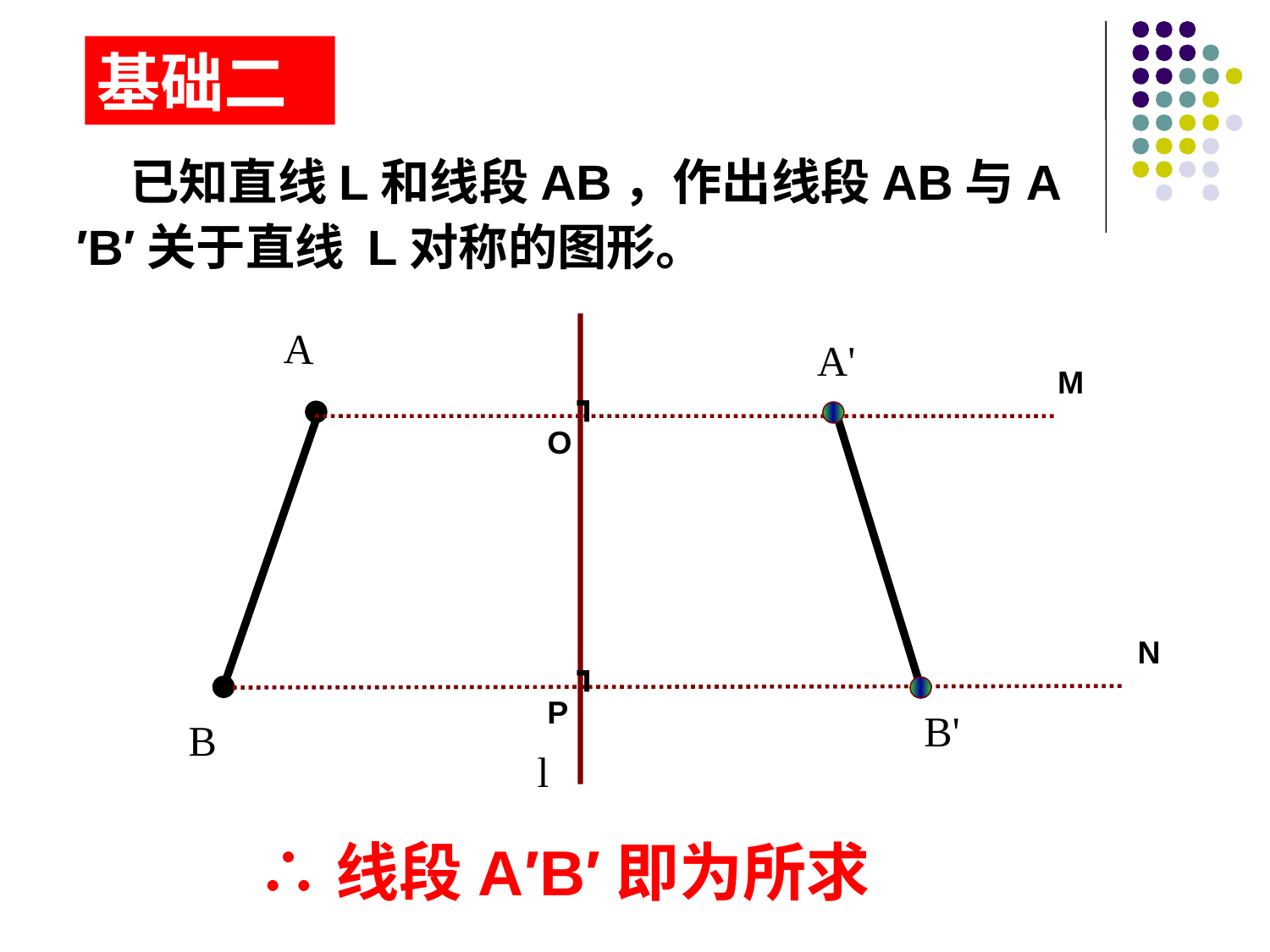

基础二
  已知直线L和线段AB，作出线段AB与A′B′关于直线 L对称的图形。
A

B

l
A'

M
┓

O
N
┓

B'

P
∴线段A′B′即为所求